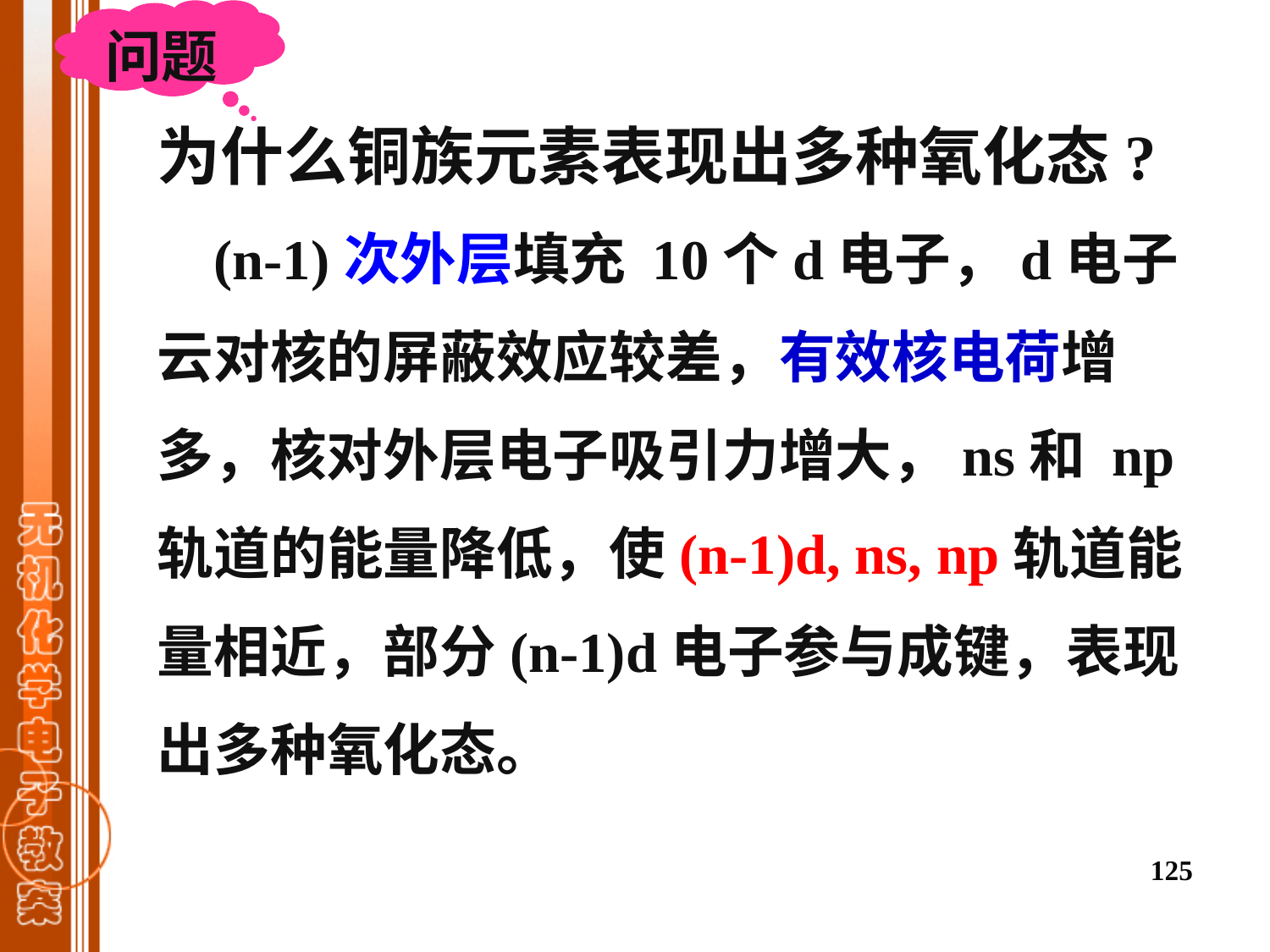

问题
为什么铜族元素表现出多种氧化态?
    (n-1)次外层填充 10个d电子，d电子云对核的屏蔽效应较差，有效核电荷增多，核对外层电子吸引力增大，ns和 np 轨道的能量降低，使(n-1)d, ns, np轨道能量相近，部分(n-1)d电子参与成键，表现出多种氧化态。
125